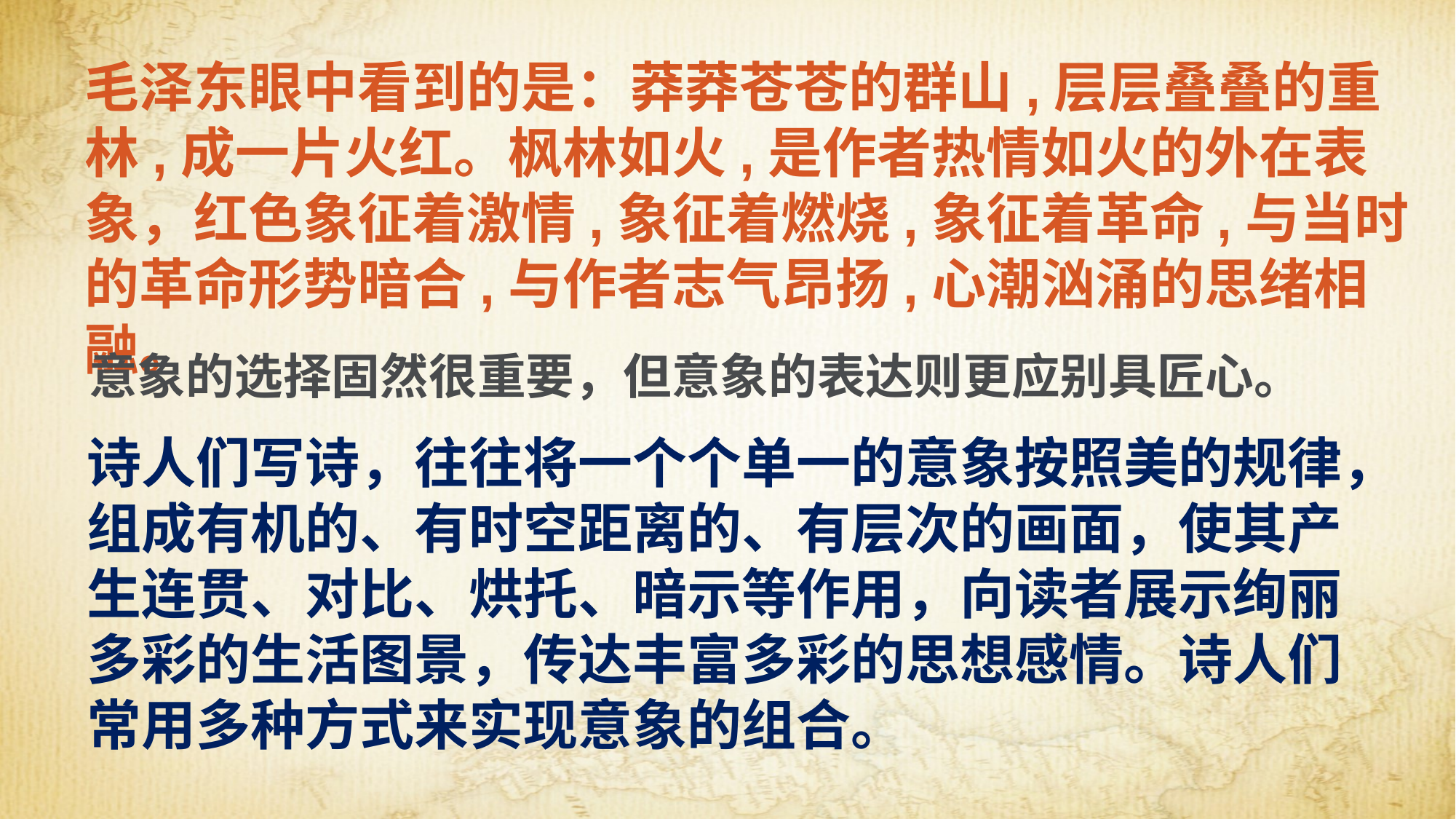

毛泽东眼中看到的是：莽莽苍苍的群山,层层叠叠的重林,成一片火红。枫林如火,是作者热情如火的外在表象，红色象征着激情,象征着燃烧,象征着革命,与当时的革命形势暗合,与作者志气昂扬,心潮汹涌的思绪相融。

意象的选择固然很重要，但意象的表达则更应别具匠心。

诗人们写诗，往往将一个个单一的意象按照美的规律，组成有机的、有时空距离的、有层次的画面，使其产生连贯、对比、烘托、暗示等作用，向读者展示绚丽多彩的生活图景，传达丰富多彩的思想感情。诗人们常用多种方式来实现意象的组合。